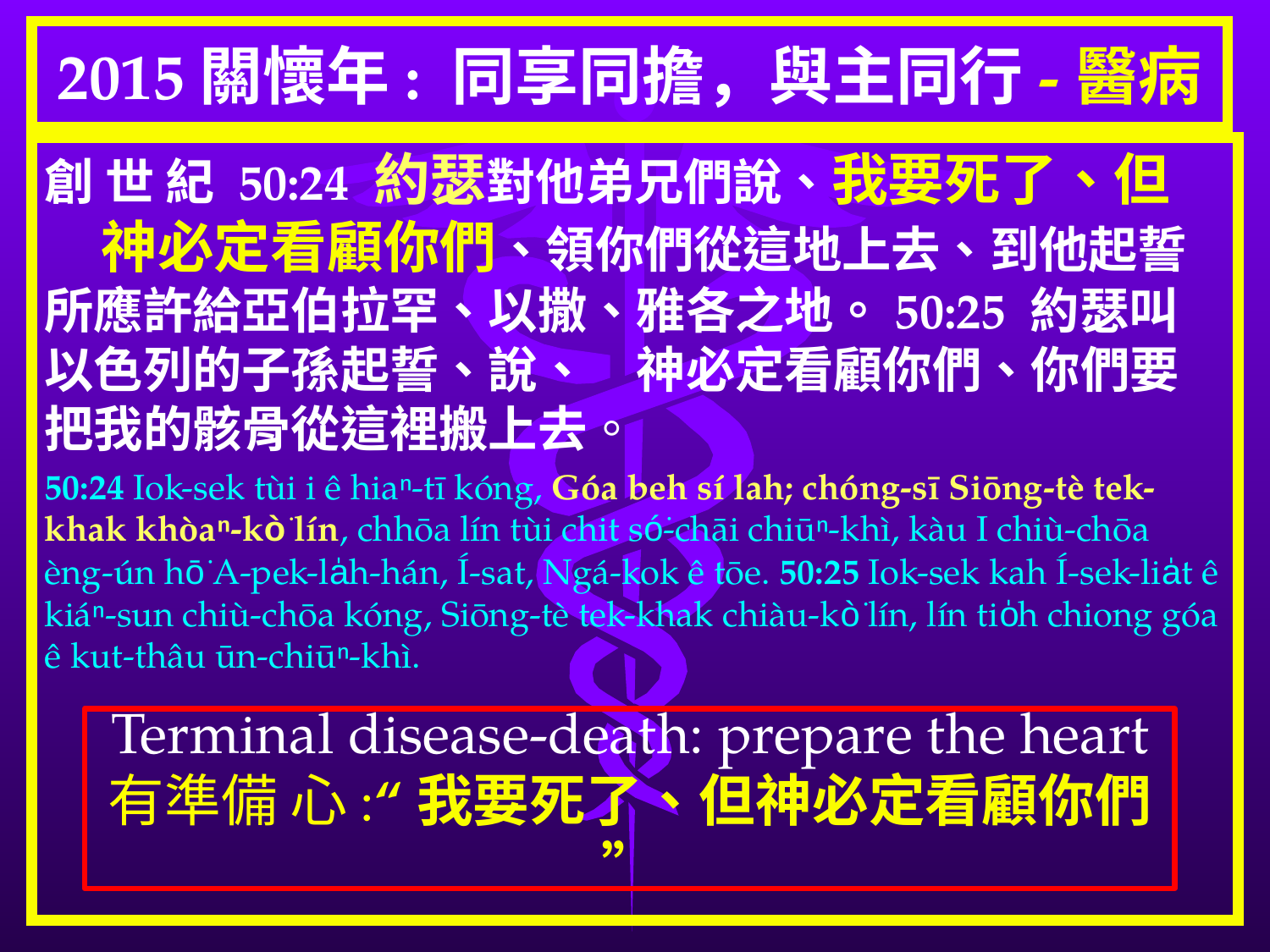

# 2015關懷年: 同享同擔，與主同行-醫病
創 世 紀 50:24 約瑟對他弟兄們說、我要死了、但　神必定看顧你們、領你們從這地上去、到他起誓所應許給亞伯拉罕、以撒、雅各之地。50:25 約瑟叫以色列的子孫起誓、說、　神必定看顧你們、你們要把我的骸骨從這裡搬上去。
50:24 Iok-sek tùi i ê hiaⁿ-tī kóng, Góa beh sí lah; chóng-sī Siōng-tè tek-khak khòaⁿ-kò͘ lín, chhōa lín tùi chit só͘-chāi chiūⁿ-khì, kàu I chiù-chōa èng-ún hō͘ A-pek-la̍h-hán, Í-sat, Ngá-kok ê tōe. 50:25 Iok-sek kah Í-sek-lia̍t ê kiáⁿ-sun chiù-chōa kóng, Siōng-tè tek-khak chiàu-kò͘ lín, lín tio̍h chiong góa ê kut-thâu ūn-chiūⁿ-khì.

 Terminal disease-death: prepare the heart有準備 心:“我要死了、但神必定看顧你們”